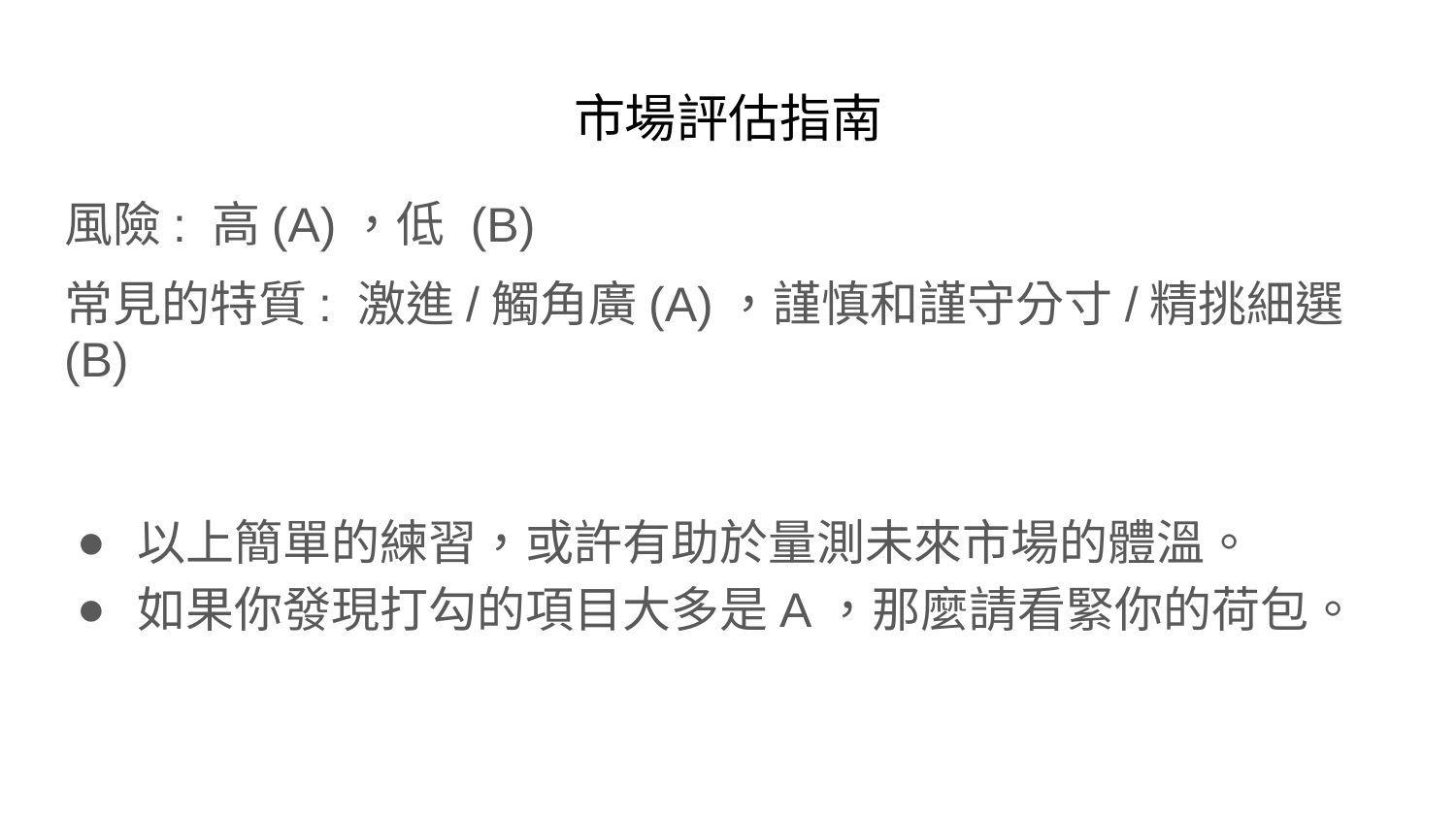

# 市場評估指南

風險: 高(A)，低 (B)
常見的特質: 激進/觸角廣(A)，謹慎和謹守分寸/精挑細選(B)

以上簡單的練習，或許有助於量測未來市場的體溫。
如果你發現打勾的項目大多是A，那麼請看緊你的荷包。